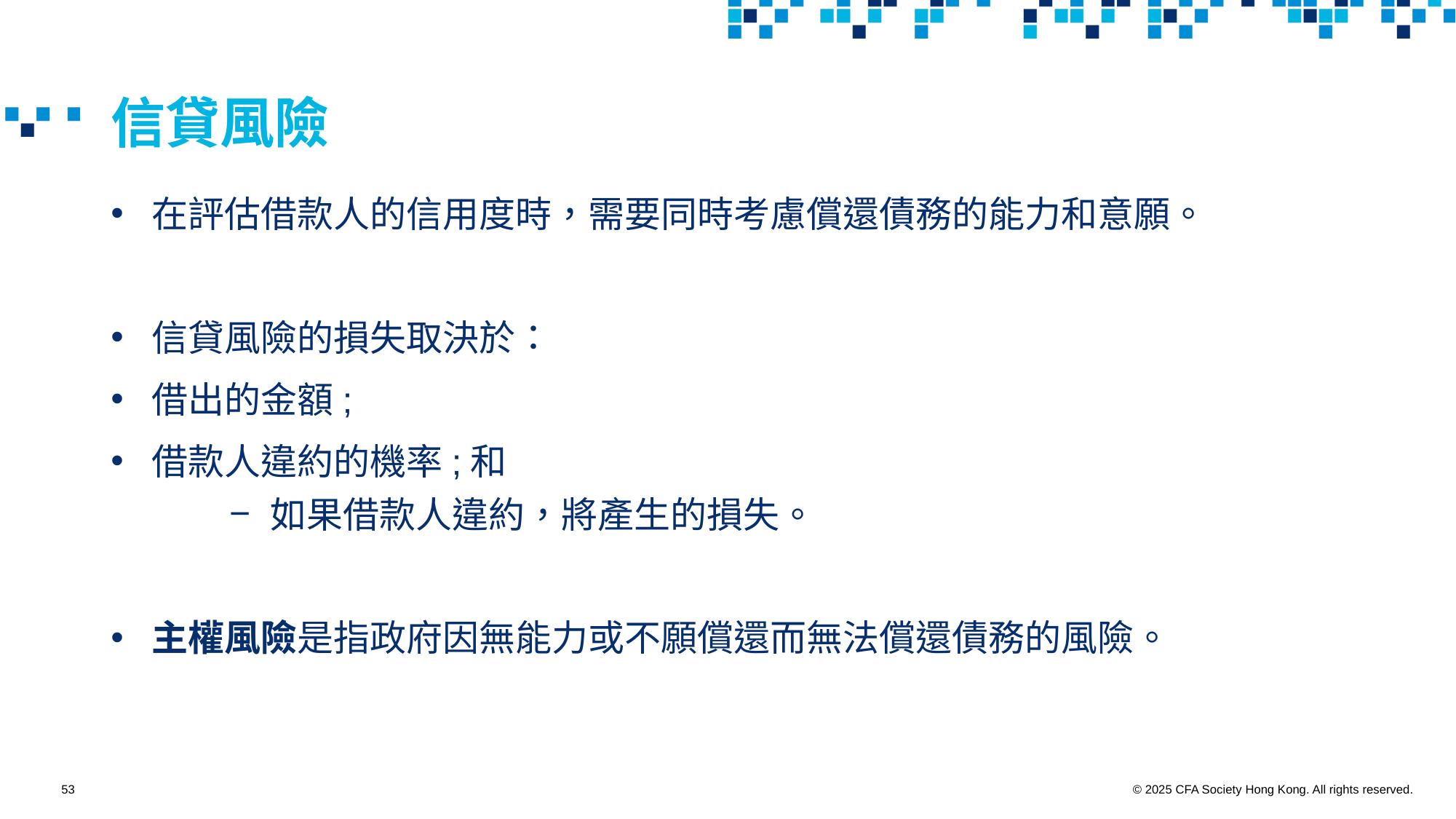

# 信貸風險
在評估借款人的信用度時，需要同時考慮償還債務的能力和意願。

信貸風險的損失取決於：
借出的金額;
借款人違約的機率;和
如果借款人違約，將產生的損失。

主權風險是指政府因無能力或不願償還而無法償還債務的風險。
53
© 2025 CFA Society Hong Kong. All rights reserved.